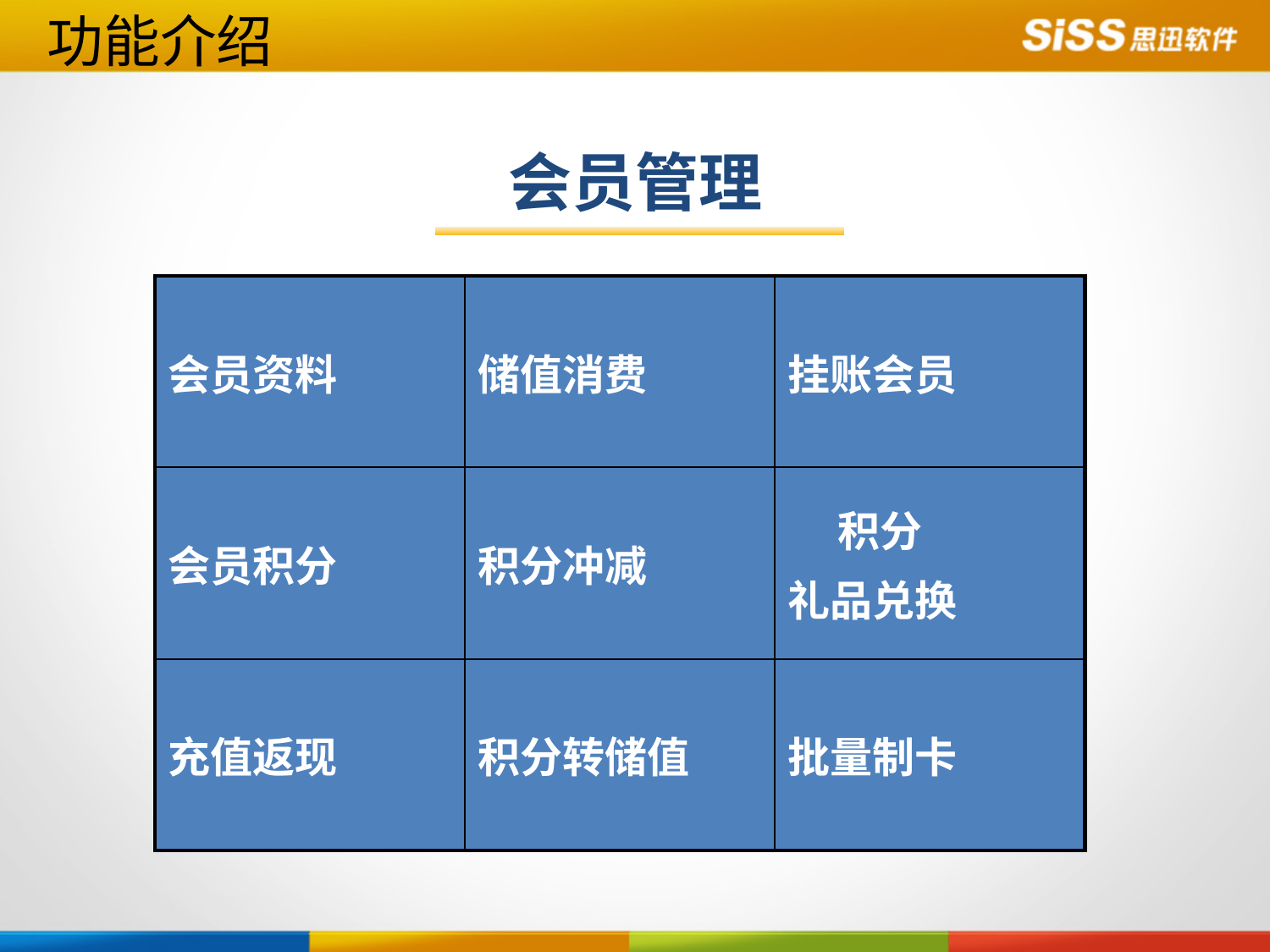

功能介绍
会员管理

| 会员资料 | 储值消费 | 挂账会员 |
| --- | --- | --- |
| 会员积分 | 积分冲减 | 积分 礼品兑换 |
| 充值返现 | 积分转储值 | 批量制卡 |